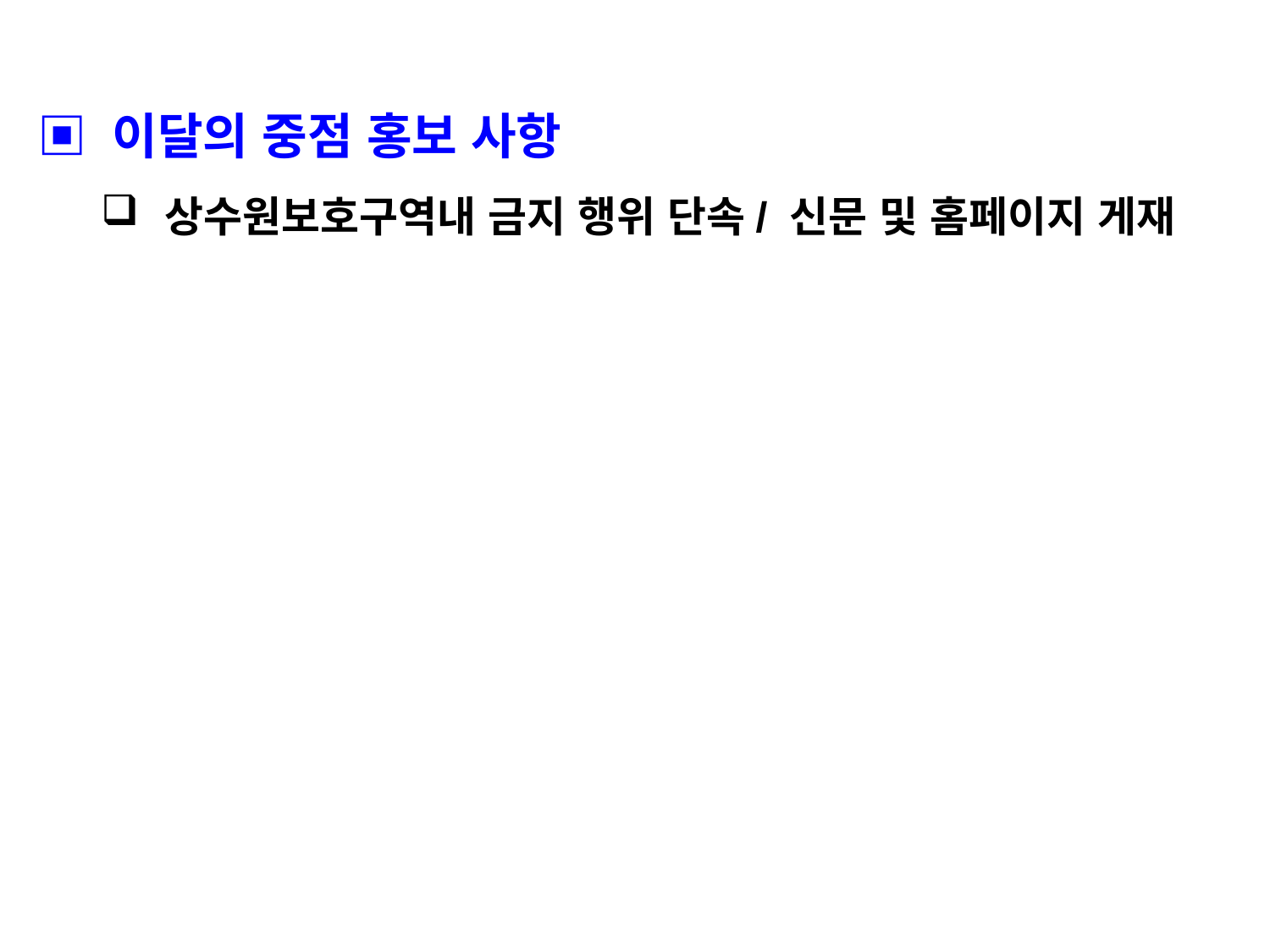

▣ 이달의 중점 홍보 사항
상수원보호구역내 금지 행위 단속/ 신문 및 홈페이지 게재